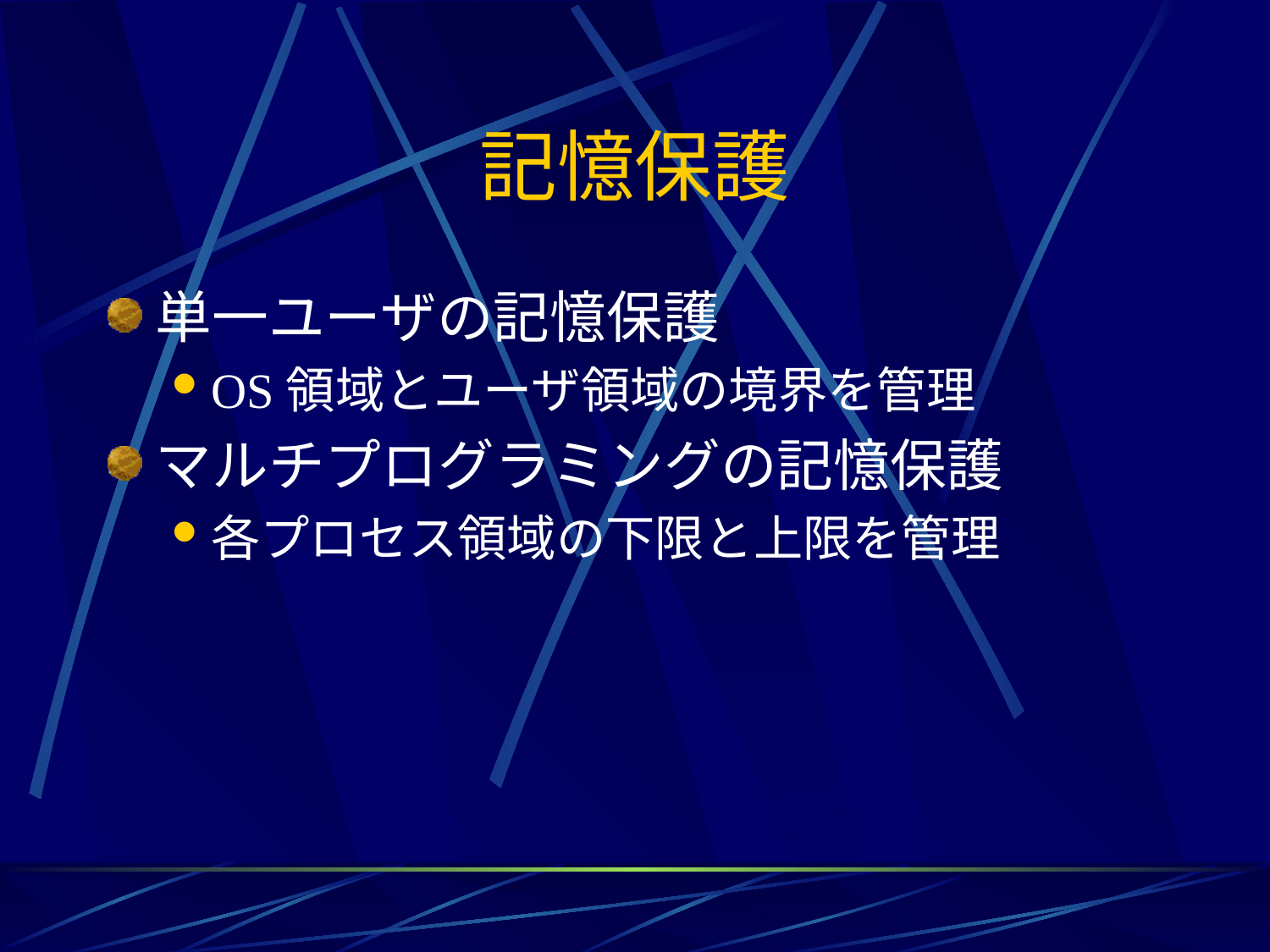

# 記憶保護
単一ユーザの記憶保護
OS領域とユーザ領域の境界を管理
マルチプログラミングの記憶保護
各プロセス領域の下限と上限を管理